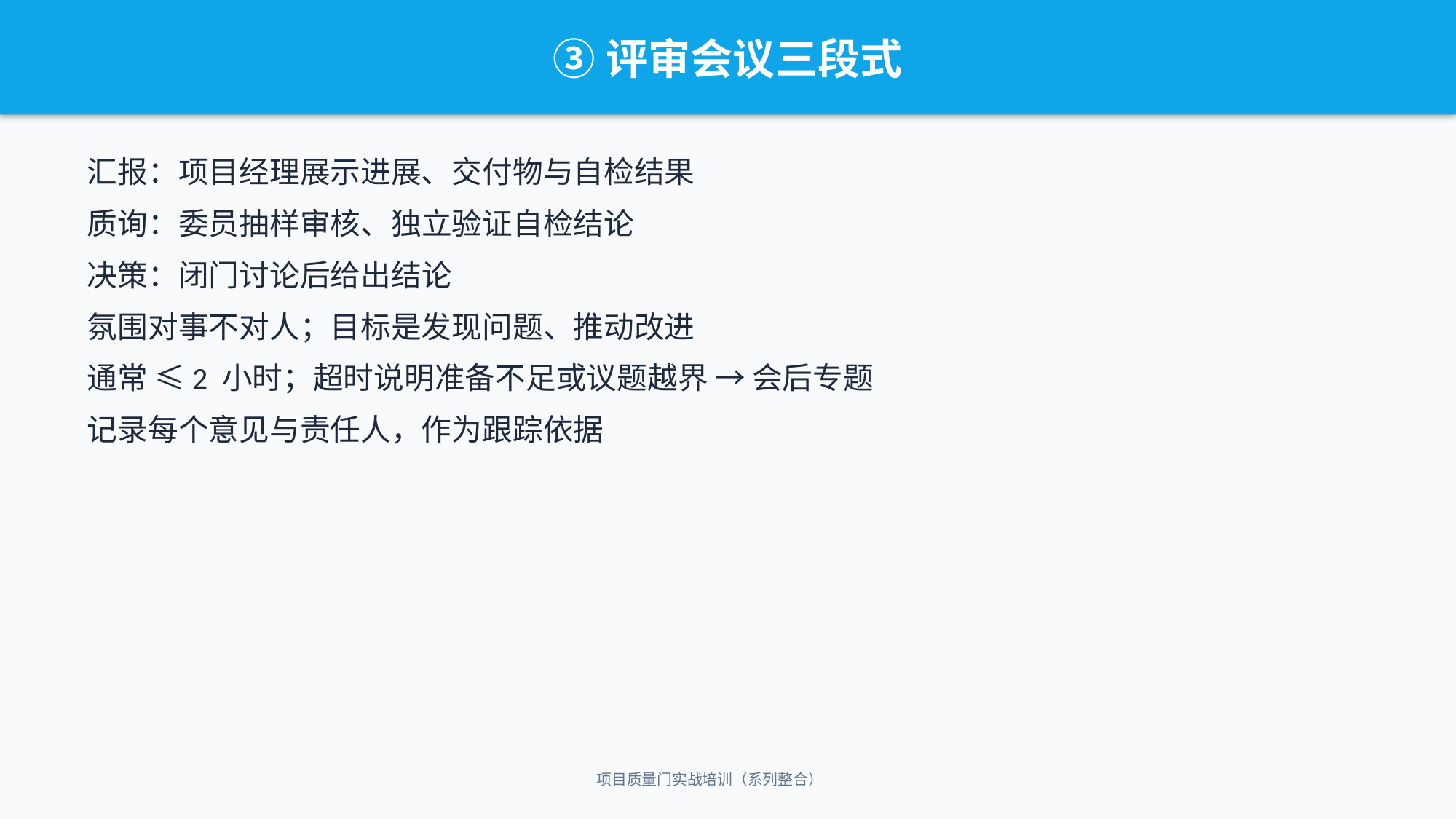

③评审会议三段式
汇报：项目经理展示进展、交付物与自检结果
质询：委员抽样审核、独立验证自检结论
决策：闭门讨论后给出结论
氛围对事不对人；目标是发现问题、推动改进
通常 ≤2 小时；超时说明准备不足或议题越界 → 会后专题
记录每个意见与责任人，作为跟踪依据
项目质量门实战培训（系列整合）